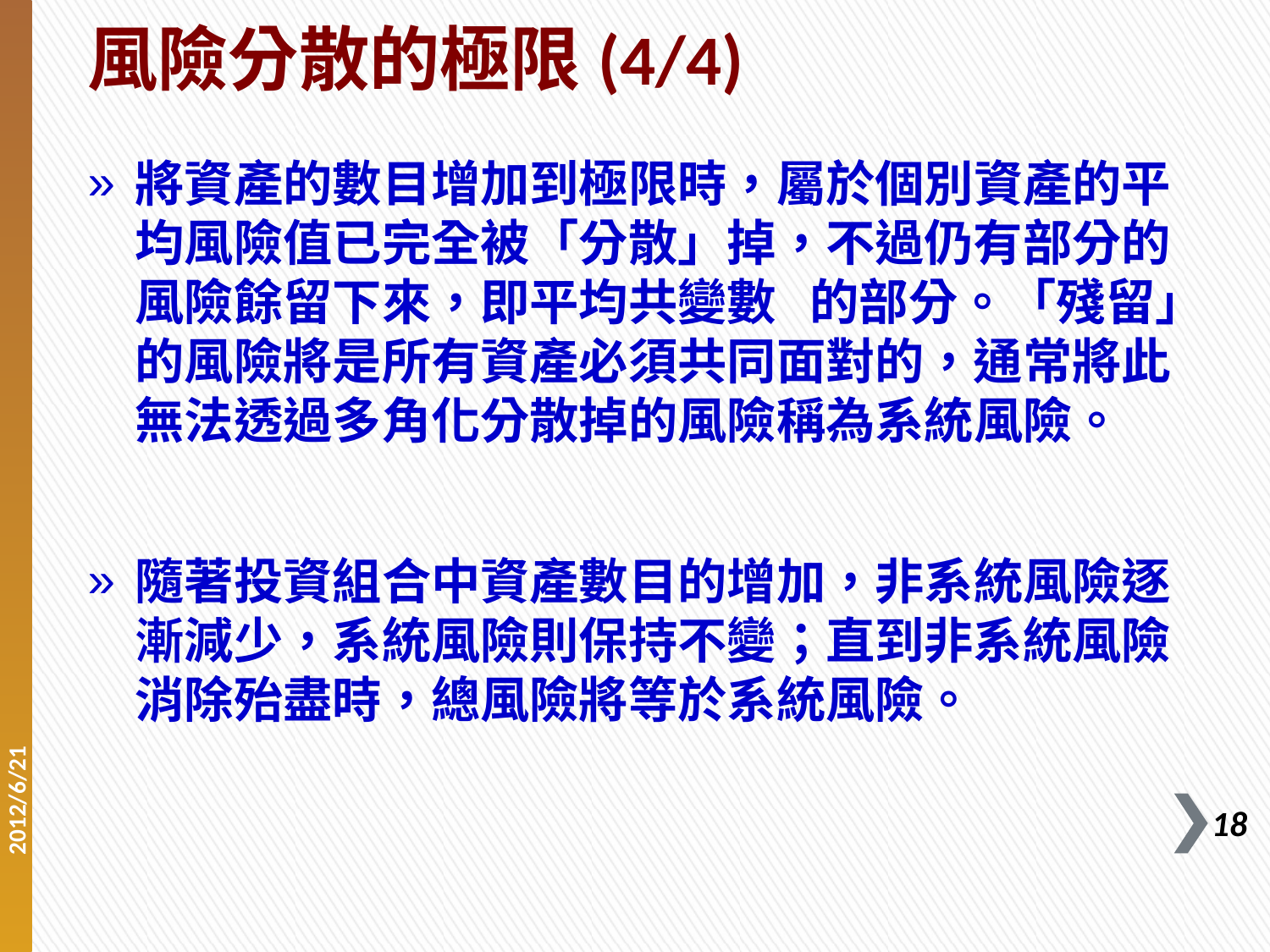

# 風險分散的極限(4/4)
將資產的數目增加到極限時，屬於個別資產的平均風險值已完全被「分散」掉，不過仍有部分的風險餘留下來，即平均共變數   的部分。「殘留」的風險將是所有資產必須共同面對的，通常將此無法透過多角化分散掉的風險稱為系統風險。

隨著投資組合中資產數目的增加，非系統風險逐漸減少，系統風險則保持不變；直到非系統風險消除殆盡時，總風險將等於系統風險。
2012/6/21
18